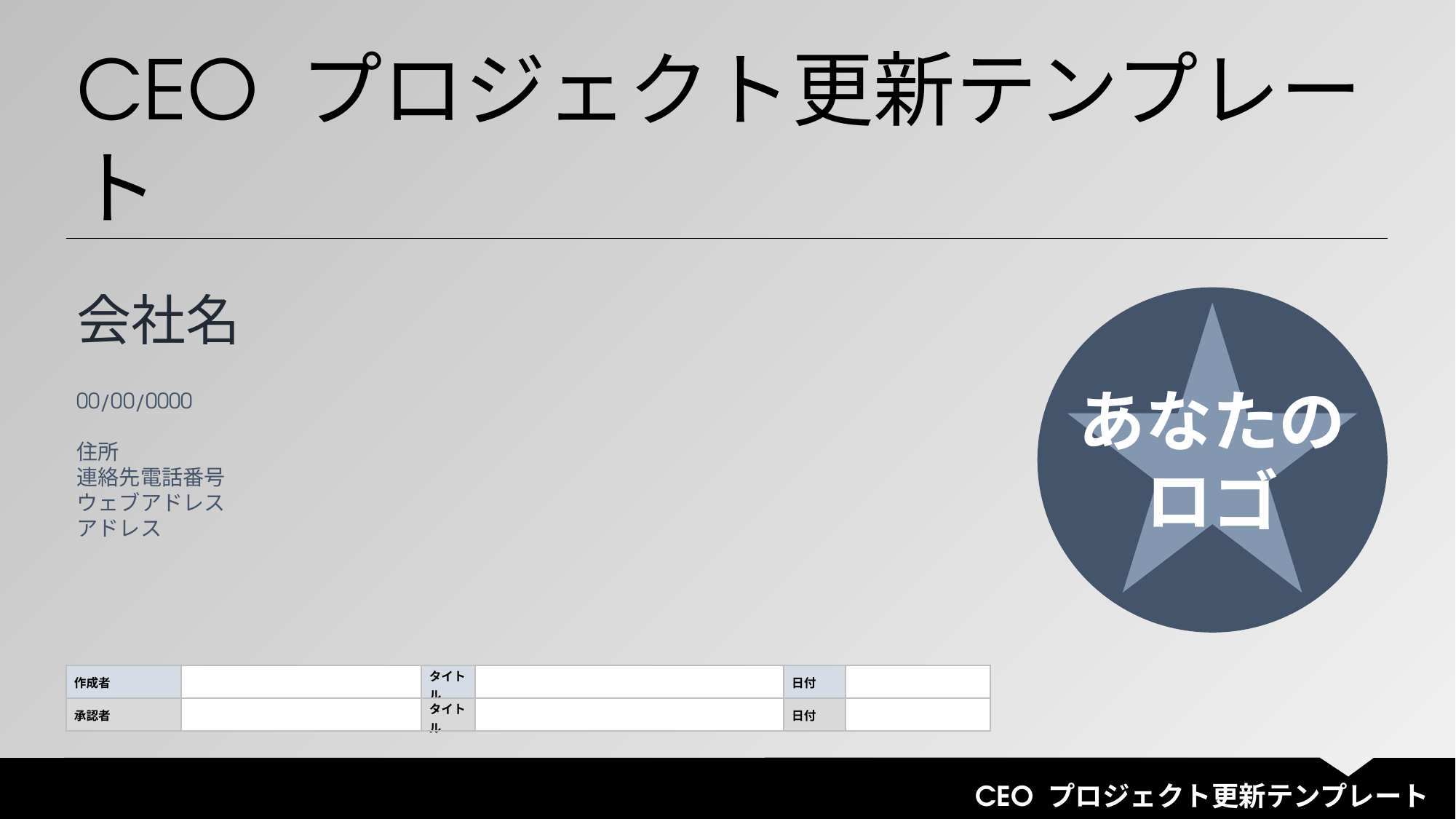

CEO プロジェクト更新テンプレート
会社名

00/00/0000

住所
連絡先電話番号
ウェブアドレス
アドレス

あなたの
ロゴ
| 作成者 |  | タイトル |  | 日付 |  |
| --- | --- | --- | --- | --- | --- |
| 承認者 |  | タイトル |  | 日付 |  |

CEO プロジェクト更新テンプレート